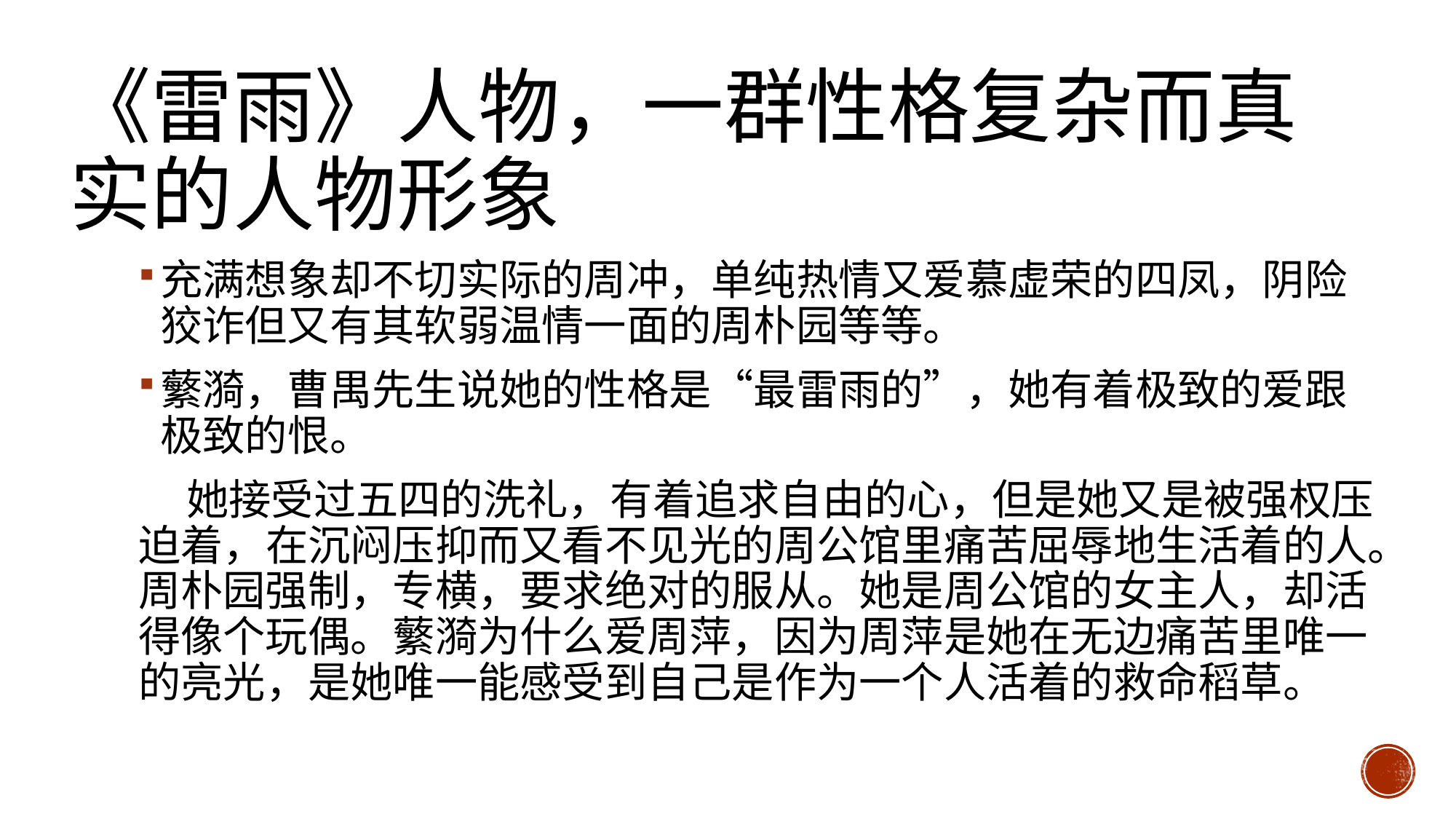

# 《雷雨》人物，一群性格复杂而真实的人物形象
充满想象却不切实际的周冲，单纯热情又爱慕虚荣的四凤，阴险狡诈但又有其软弱温情一面的周朴园等等。
蘩漪，曹禺先生说她的性格是“最雷雨的”，她有着极致的爱跟极致的恨。
    她接受过五四的洗礼，有着追求自由的心，但是她又是被强权压迫着，在沉闷压抑而又看不见光的周公馆里痛苦屈辱地生活着的人。周朴园强制，专横，要求绝对的服从。她是周公馆的女主人，却活得像个玩偶。蘩漪为什么爱周萍，因为周萍是她在无边痛苦里唯一的亮光，是她唯一能感受到自己是作为一个人活着的救命稻草。